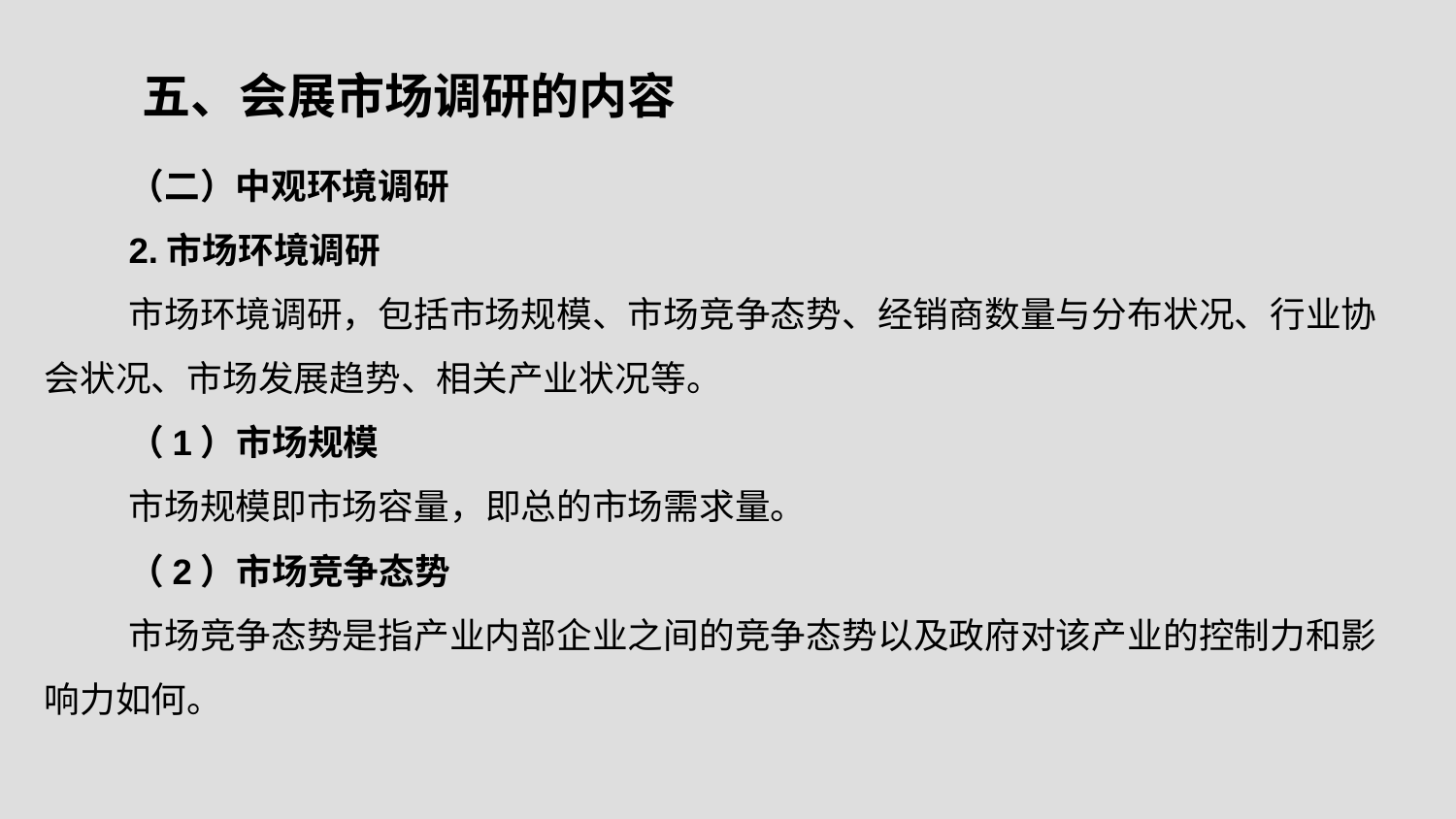

# 五、会展市场调研的内容
（二）中观环境调研
2.市场环境调研
市场环境调研，包括市场规模、市场竞争态势、经销商数量与分布状况、行业协会状况、市场发展趋势、相关产业状况等。
（1）市场规模
市场规模即市场容量，即总的市场需求量。
（2）市场竞争态势
市场竞争态势是指产业内部企业之间的竞争态势以及政府对该产业的控制力和影响力如何。